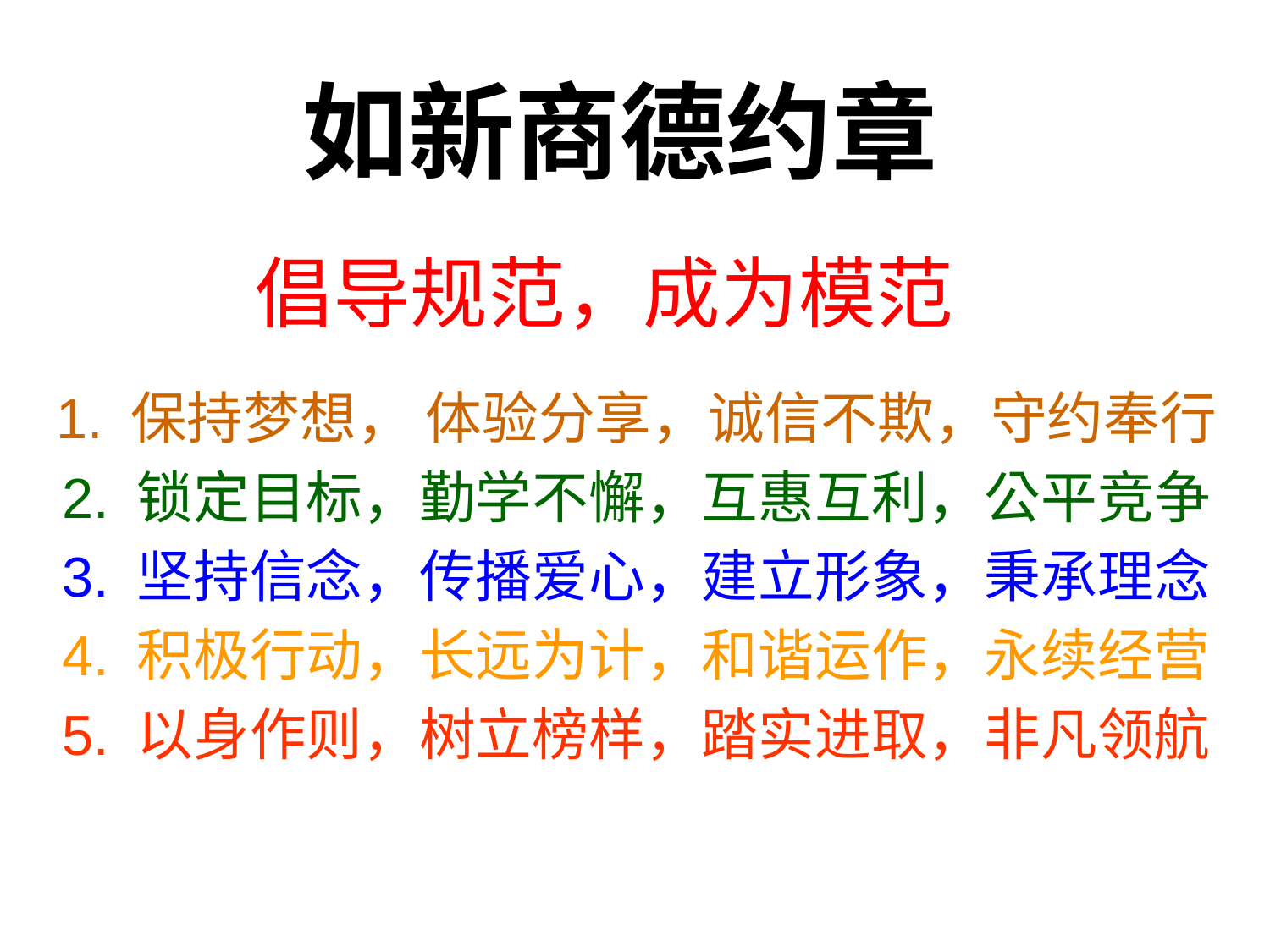

# 如新商德约章
倡导规范，成为模范

保持梦想， 体验分享，诚信不欺，守约奉行
锁定目标，勤学不懈，互惠互利，公平竞争
坚持信念，传播爱心，建立形象，秉承理念
积极行动，长远为计，和谐运作，永续经营
以身作则，树立榜样，踏实进取，非凡领航